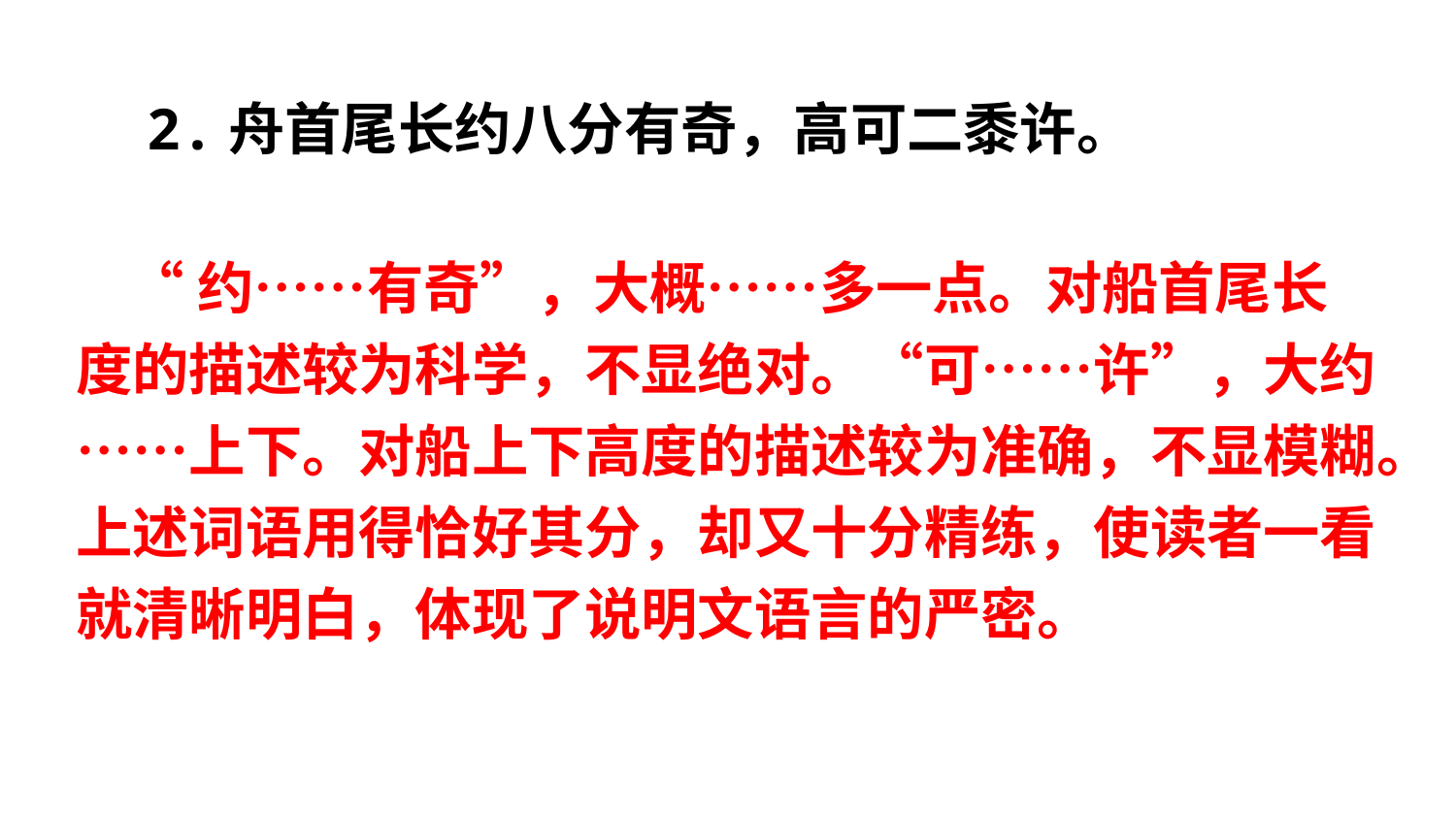

2.舟首尾长约八分有奇，高可二黍许。
    “约……有奇”，大概……多一点。对船首尾长度的描述较为科学，不显绝对。“可……许”，大约……上下。对船上下高度的描述较为准确，不显模糊。上述词语用得恰好其分，却又十分精练，使读者一看就清晰明白，体现了说明文语言的严密。